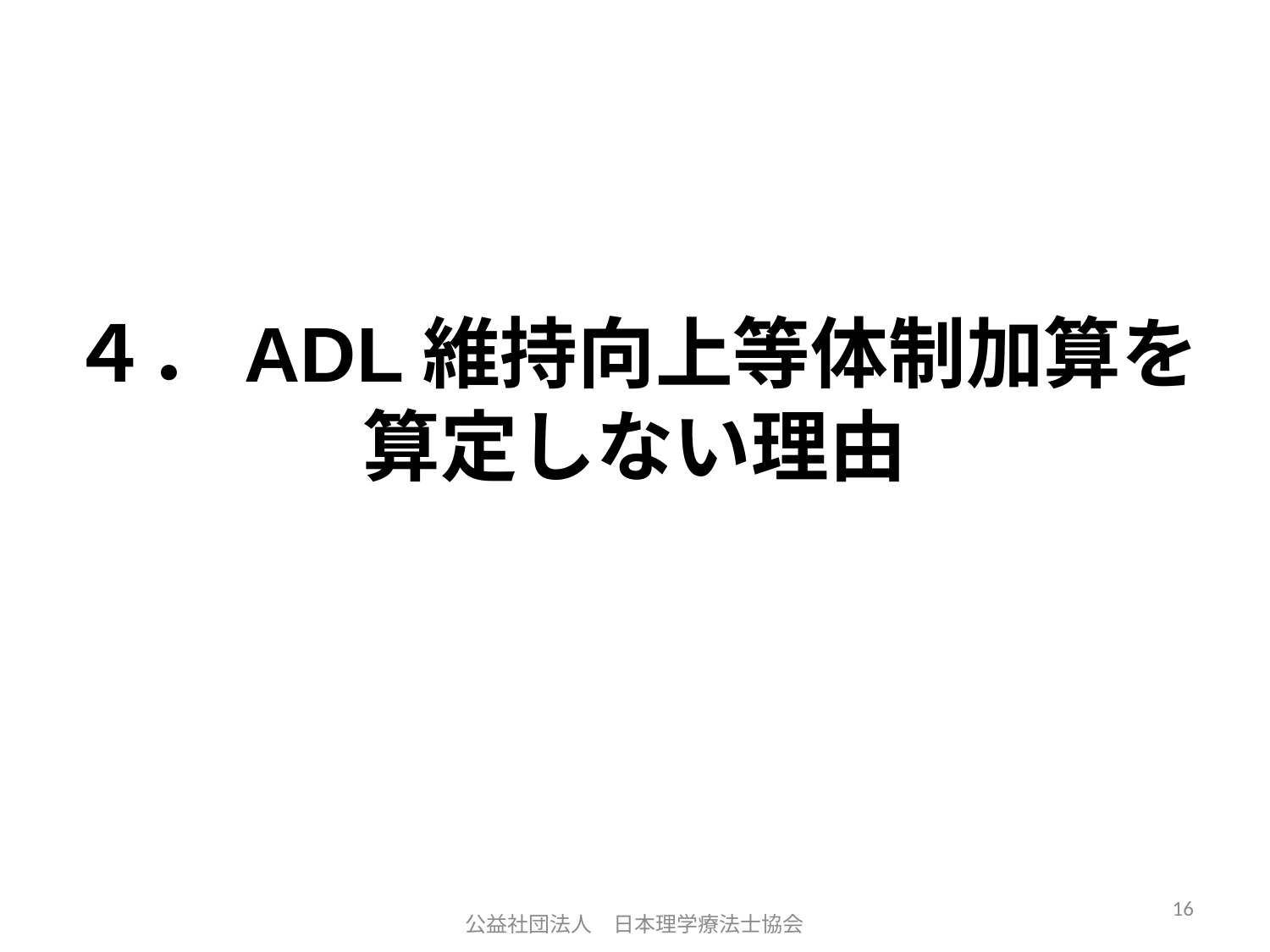

# ４．ADL維持向上等体制加算を 算定しない理由
16
公益社団法人　日本理学療法士協会